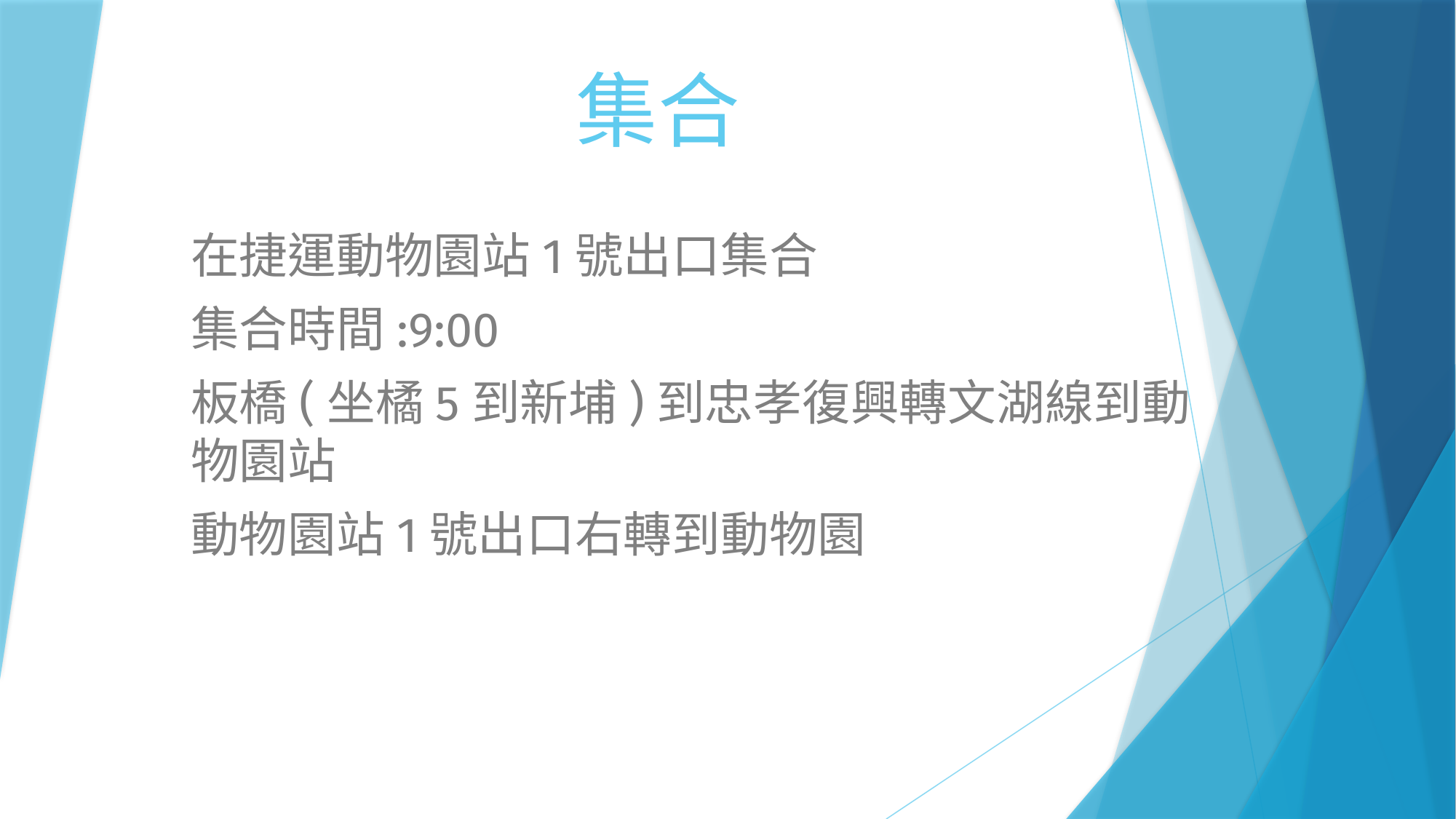

# 集合
在捷運動物園站1號出口集合
集合時間:9:00
板橋(坐橘5到新埔)到忠孝復興轉文湖線到動物園站
動物園站1號出口右轉到動物園